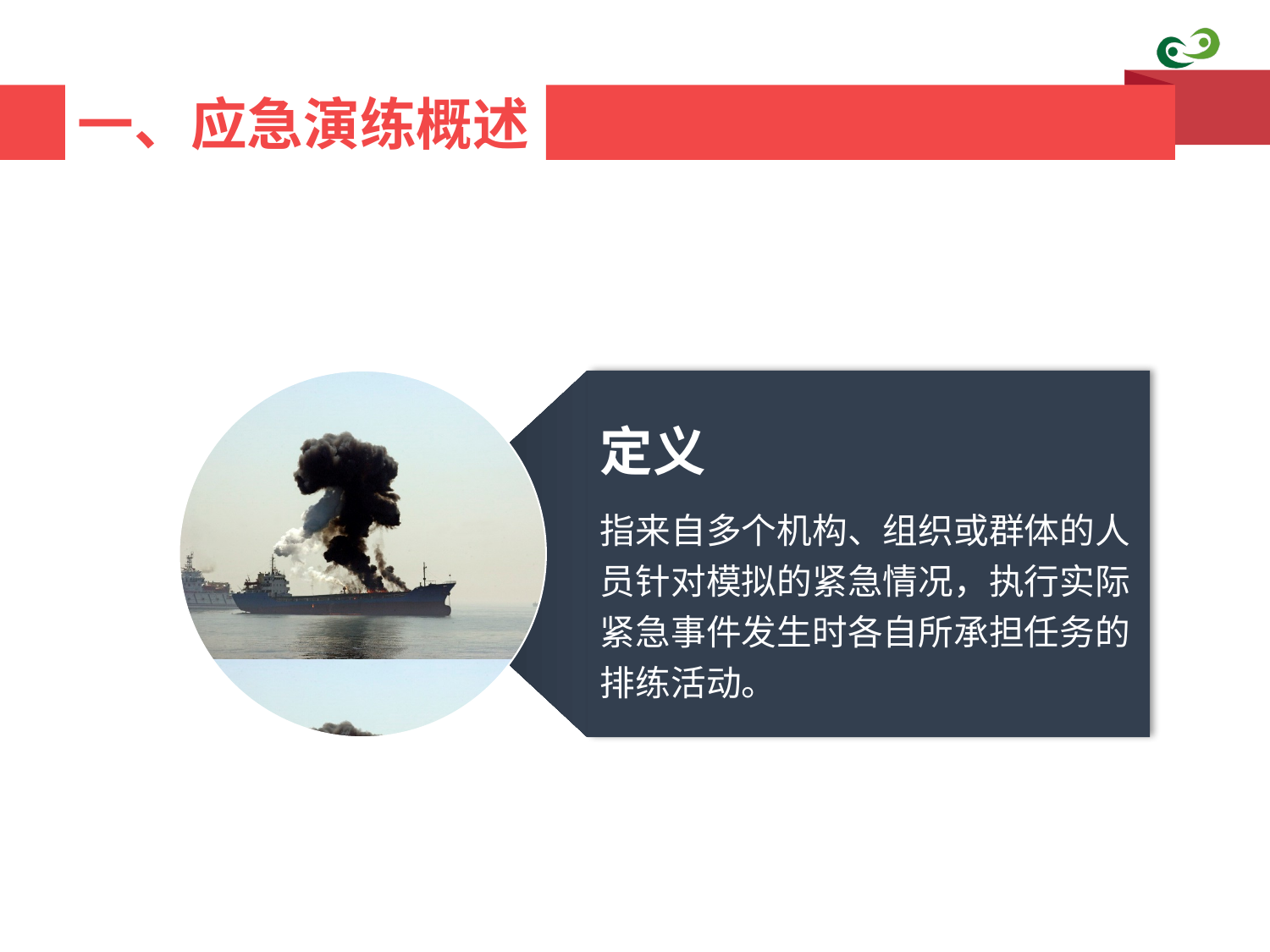

一、应急演练概述

定义
指来自多个机构、组织或群体的人员针对模拟的紧急情况，执行实际紧急事件发生时各自所承担任务的排练活动。